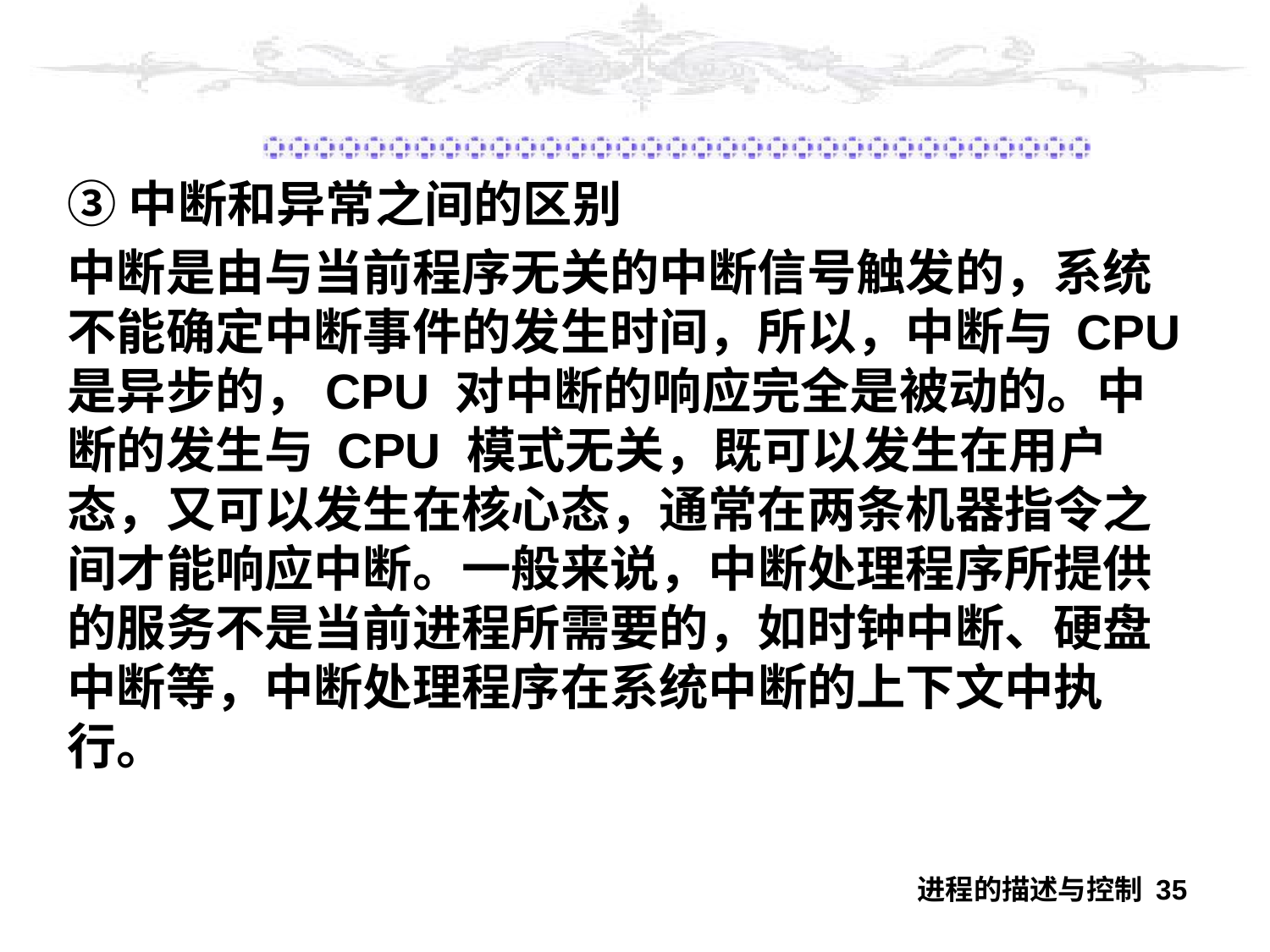

#
③中断和异常之间的区别
中断是由与当前程序无关的中断信号触发的，系统不能确定中断事件的发生时间，所以，中断与 CPU 是异步的，CPU 对中断的响应完全是被动的。中断的发生与 CPU 模式无关，既可以发生在用户态，又可以发生在核心态，通常在两条机器指令之间才能响应中断。一般来说，中断处理程序所提供的服务不是当前进程所需要的，如时钟中断、硬盘中断等，中断处理程序在系统中断的上下文中执行。